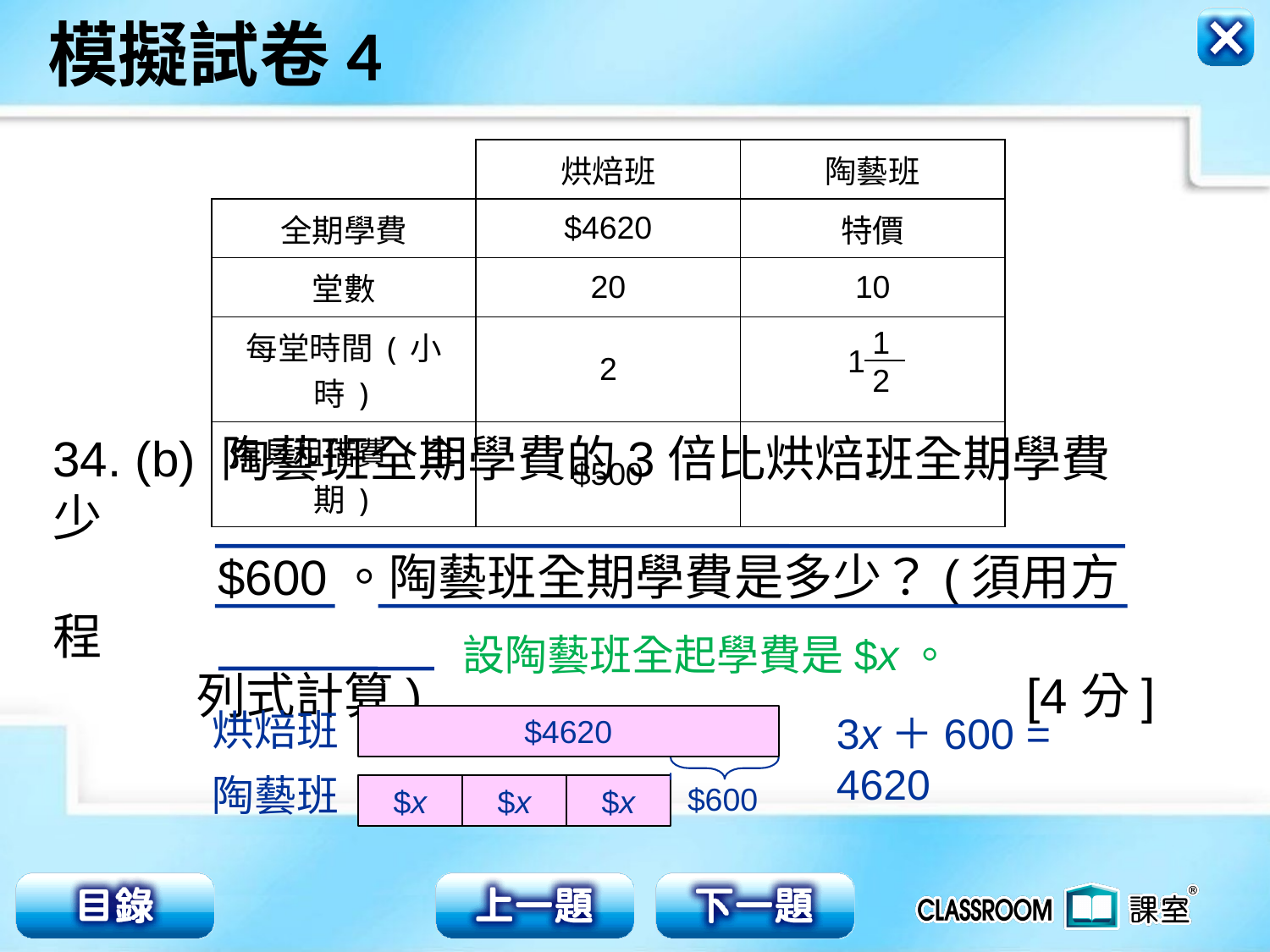

|  | 烘焙班 | 陶藝班 |
| --- | --- | --- |
| 全期學費 | $4620 | 特價 |
| 堂數 | 20 | 10 |
| 每堂時間(小時) | 2 |  |
| 用具租借費(全期) | $500 | - |
1
2
1
34. (b) 陶藝班全期學費的3倍比烘焙班全期學費少
            $600。陶藝班全期學費是多少？(須用方程
            列式計算)                                            [4分]

設陶藝班全起學費是$x。

烘焙班
$4620

3x＋600 = 4620
陶藝班
$600
$x
$x
$x